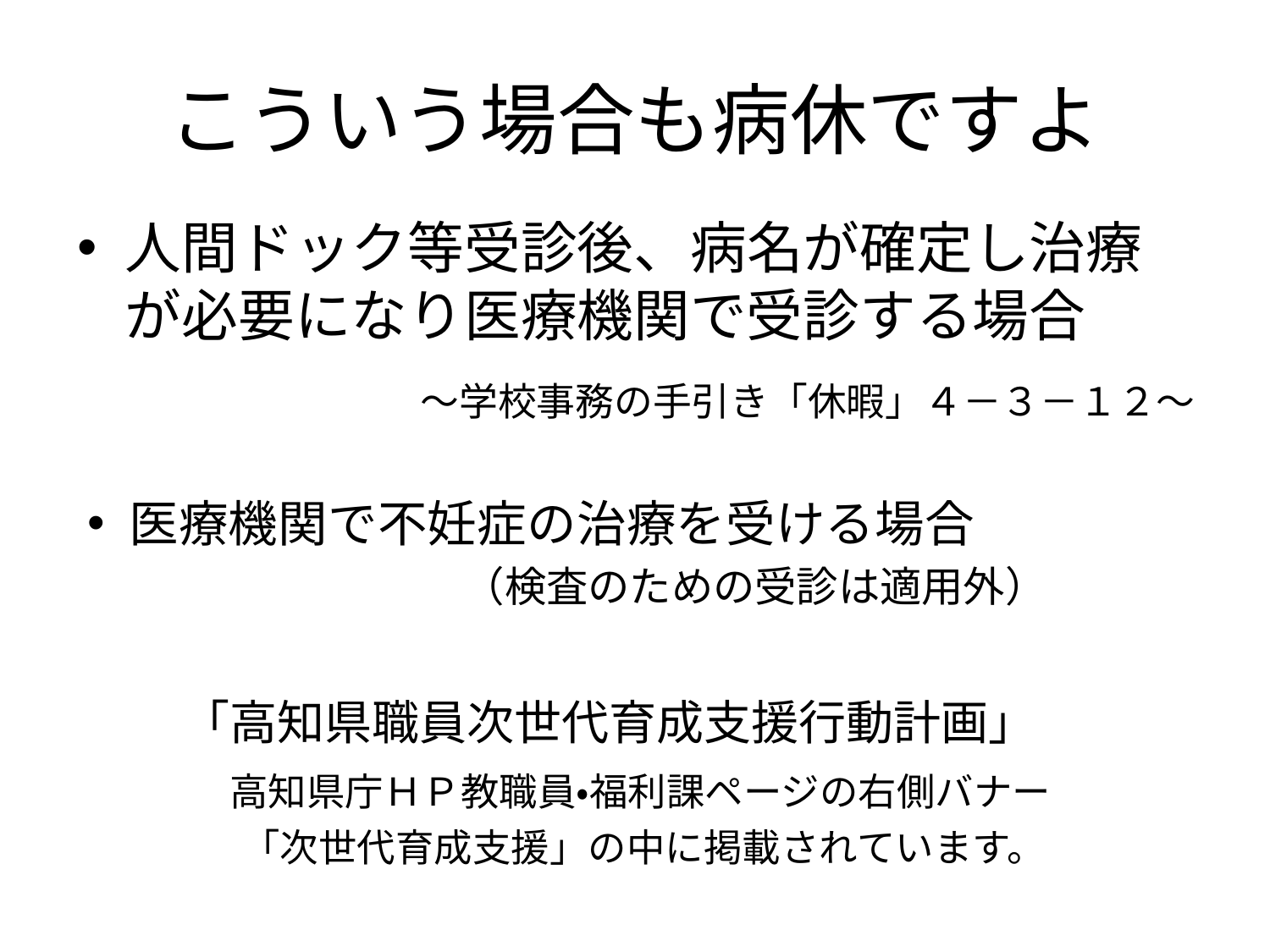

# こういう場合も病休ですよ
人間ドック等受診後、病名が確定し治療が必要になり医療機関で受診する場合
　　～学校事務の手引き「休暇」４－３－１２～
医療機関で不妊症の治療を受ける場合
　　　　　　　　　（検査のための受診は適用外）

　　「高知県職員次世代育成支援行動計画」
　　　高知県庁ＨＰ教職員・福利課ページの右側バナー
　　　　「次世代育成支援」の中に掲載されています。